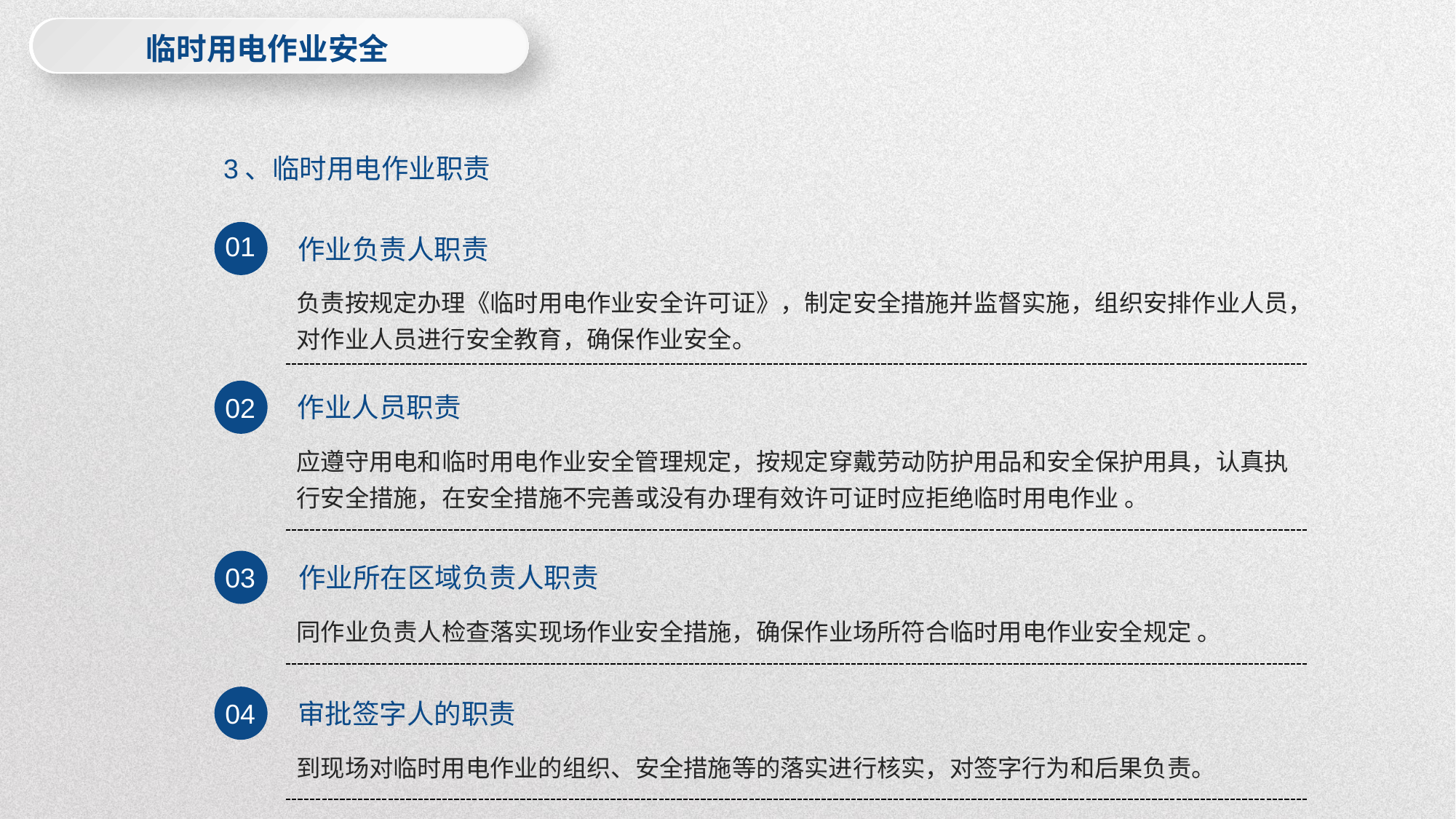

临时用电作业安全

 3、临时用电作业职责

01
作业负责人职责
负责按规定办理《临时用电作业安全许可证》，制定安全措施并监督实施，组织安排作业人员，对作业人员进行安全教育，确保作业安全。

作业人员职责
02
应遵守用电和临时用电作业安全管理规定，按规定穿戴劳动防护用品和安全保护用具，认真执行安全措施，在安全措施不完善或没有办理有效许可证时应拒绝临时用电作业 。

03
作业所在区域负责人职责
同作业负责人检查落实现场作业安全措施，确保作业场所符合临时用电作业安全规定 。

04
审批签字人的职责
到现场对临时用电作业的组织、安全措施等的落实进行核实，对签字行为和后果负责。